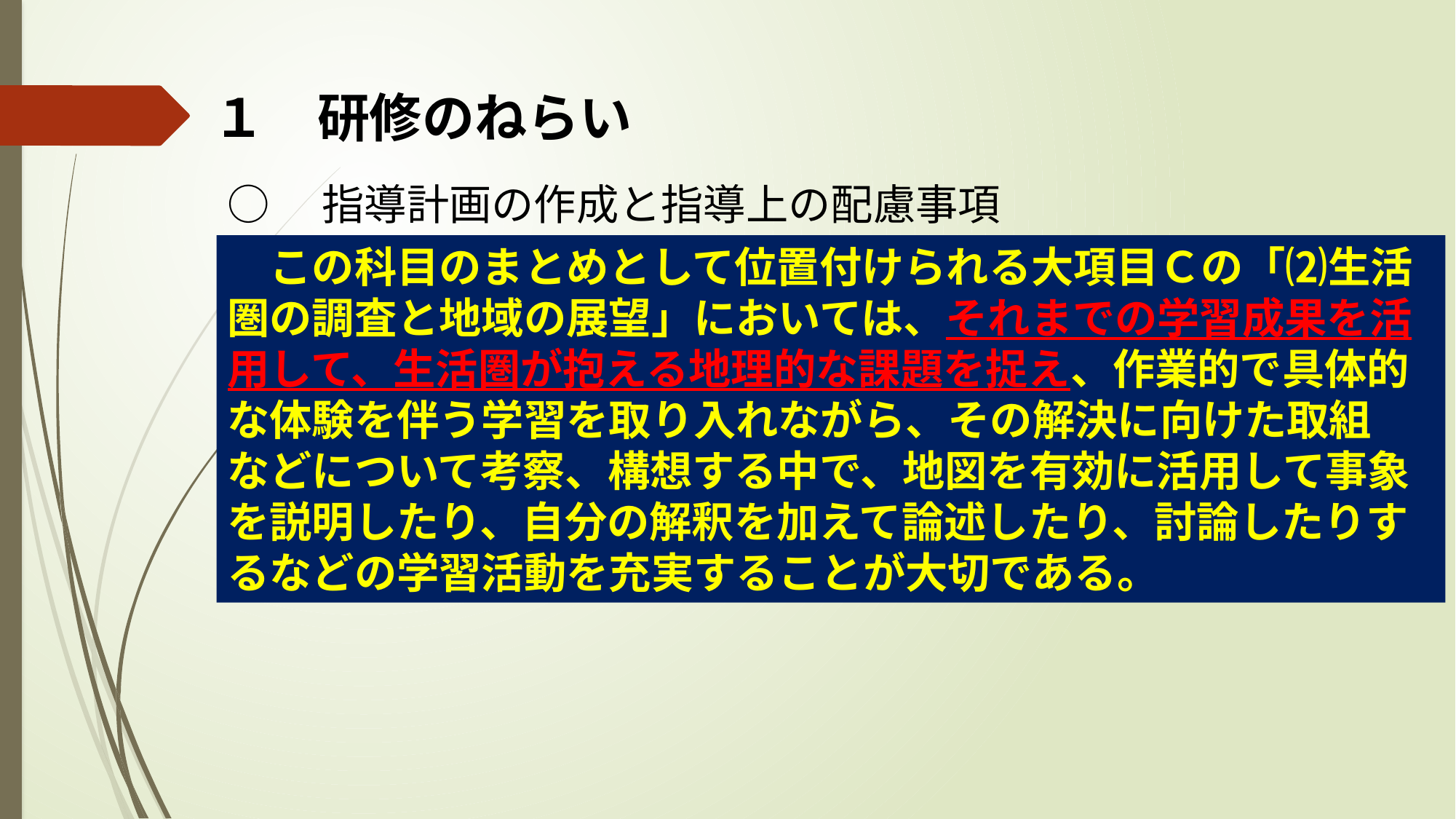

# １　研修のねらい
○　指導計画の作成と指導上の配慮事項
　この科目のまとめとして位置付けられる大項目Ｃの「⑵生活圏の調査と地域の展望」においては、それまでの学習成果を活用して、生活圏が抱える地理的な課題を捉え、作業的で具体的な体験を伴う学習を取り入れながら、その解決に向けた取組
などについて考察、構想する中で、地図を有効に活用して事象を説明したり、自分の解釈を加えて論述したり、討論したりするなどの学習活動を充実することが大切である。